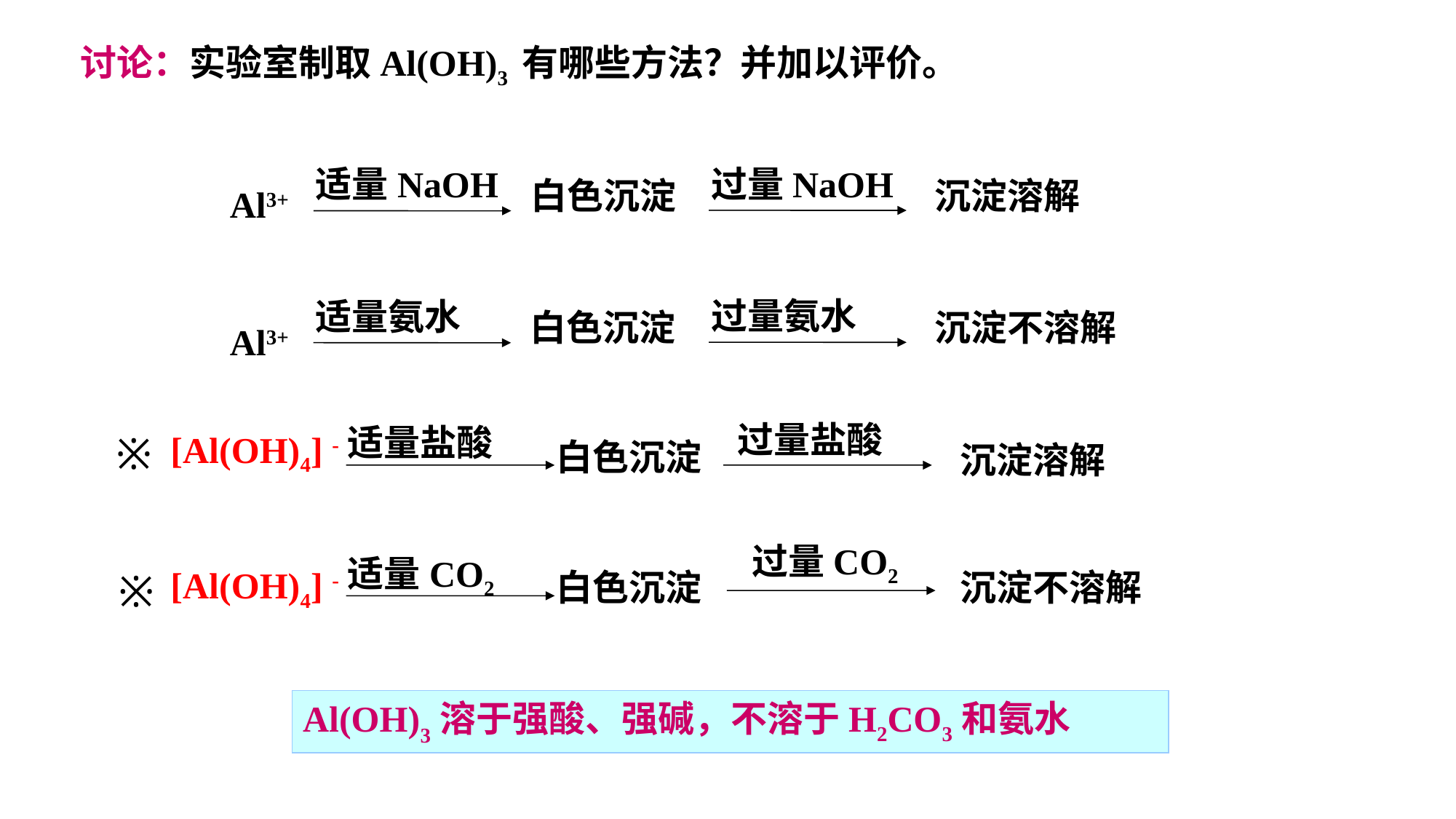

讨论：实验室制取Al(OH)3 有哪些方法？并加以评价。
过量NaOH
适量NaOH
Al3+

过量氨水
适量氨水
Al3+

白色沉淀
沉淀溶解
白色沉淀
沉淀不溶解
过量盐酸
适量盐酸
[Al(OH)4] -

※
白色沉淀
沉淀溶解
过量CO2
适量CO2
[Al(OH)4] -

※
白色沉淀
沉淀不溶解
Al(OH)3溶于强酸、强碱，不溶于H2CO3和氨水